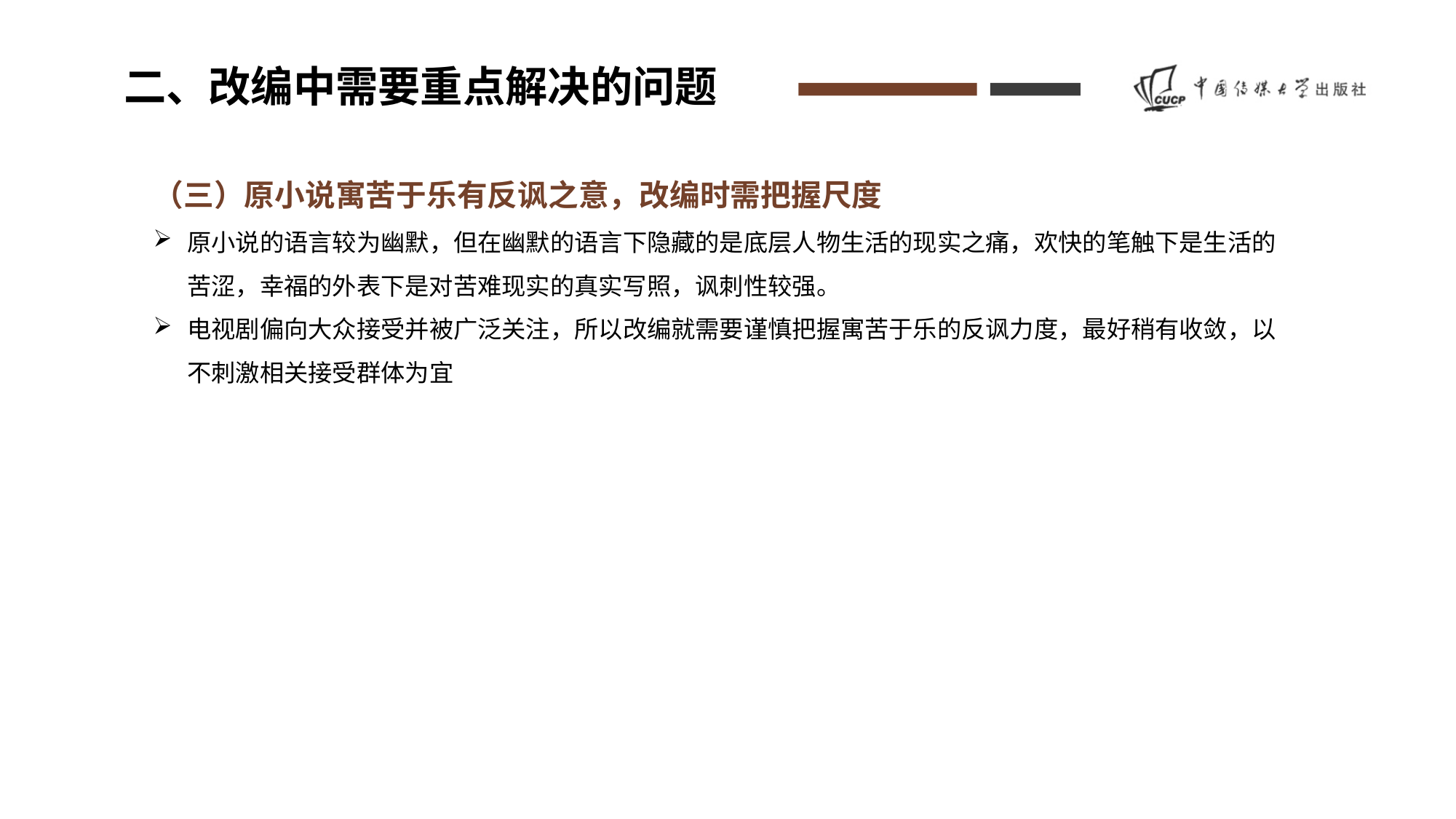

二、改编中需要重点解决的问题

（三）原小说寓苦于乐有反讽之意，改编时需把握尺度
原小说的语言较为幽默，但在幽默的语言下隐藏的是底层人物生活的现实之痛，欢快的笔触下是生活的苦涩，幸福的外表下是对苦难现实的真实写照，讽刺性较强。
电视剧偏向大众接受并被广泛关注，所以改编就需要谨慎把握寓苦于乐的反讽力度，最好稍有收敛，以不刺激相关接受群体为宜